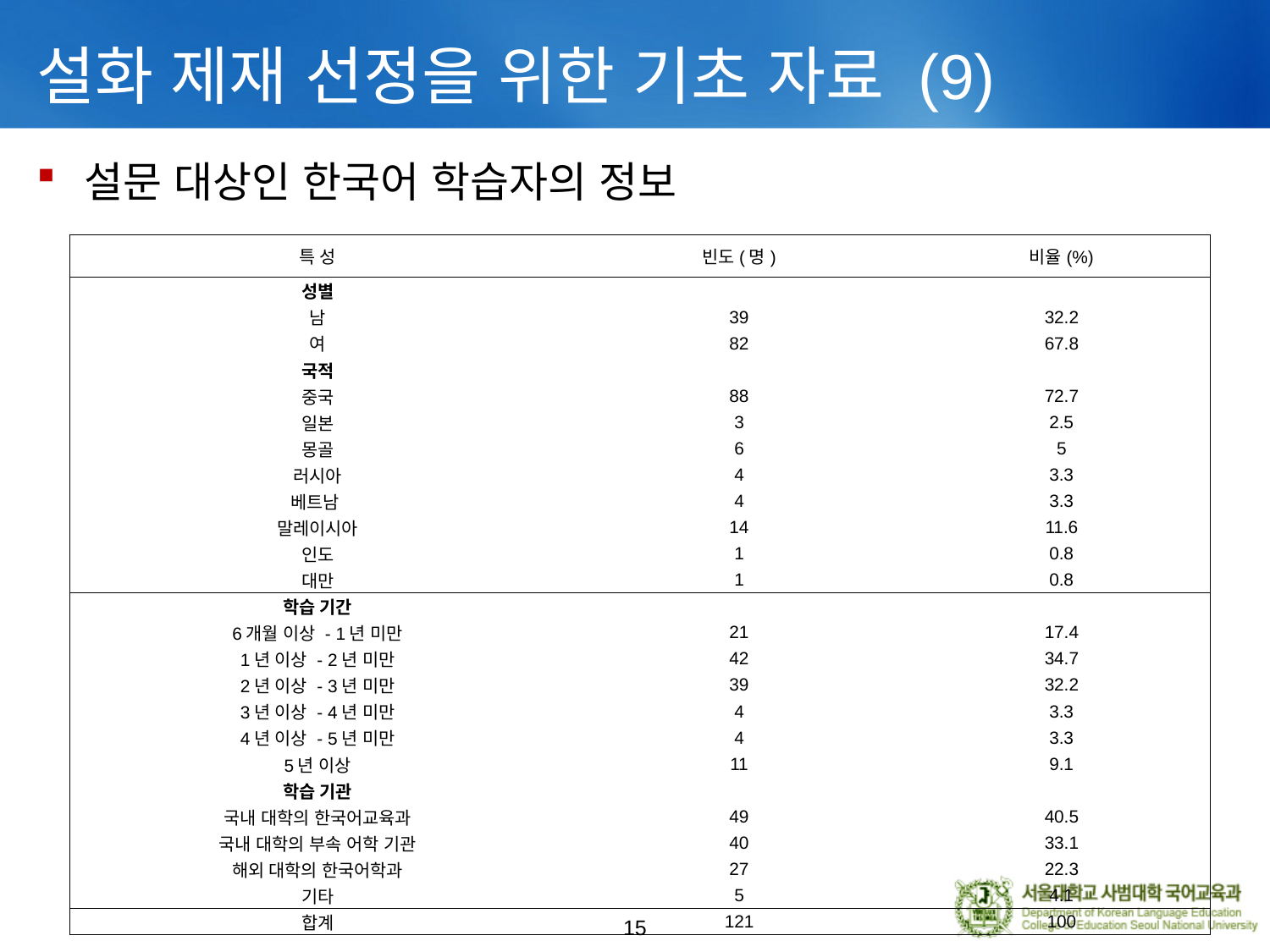

# 설화 제재 선정을 위한 기초 자료 (9)
설문 대상인 한국어 학습자의 정보
| 특 성 | 빈도(명) | 비율(%) |
| --- | --- | --- |
| 성별 |  |  |
| 남 | 39 | 32.2 |
| 여 | 82 | 67.8 |
| 국적 |  |  |
| 중국 | 88 | 72.7 |
| 일본 | 3 | 2.5 |
| 몽골 | 6 | 5 |
| 러시아 | 4 | 3.3 |
| 베트남 | 4 | 3.3 |
| 말레이시아 | 14 | 11.6 |
| 인도 | 1 | 0.8 |
| 대만 | 1 | 0.8 |
| 학습 기간 |  |  |
| 6개월 이상 - 1년 미만 | 21 | 17.4 |
| 1년 이상 - 2년 미만 | 42 | 34.7 |
| 2년 이상 - 3년 미만 | 39 | 32.2 |
| 3년 이상 - 4년 미만 | 4 | 3.3 |
| 4년 이상 - 5년 미만 | 4 | 3.3 |
| 5년 이상 | 11 | 9.1 |
| 학습 기관 |  |  |
| 국내 대학의 한국어교육과 | 49 | 40.5 |
| 국내 대학의 부속 어학 기관 | 40 | 33.1 |
| 해외 대학의 한국어학과 | 27 | 22.3 |
| 기타 | 5 | 4.1 |
| 합계 | 121 | 100 |
15